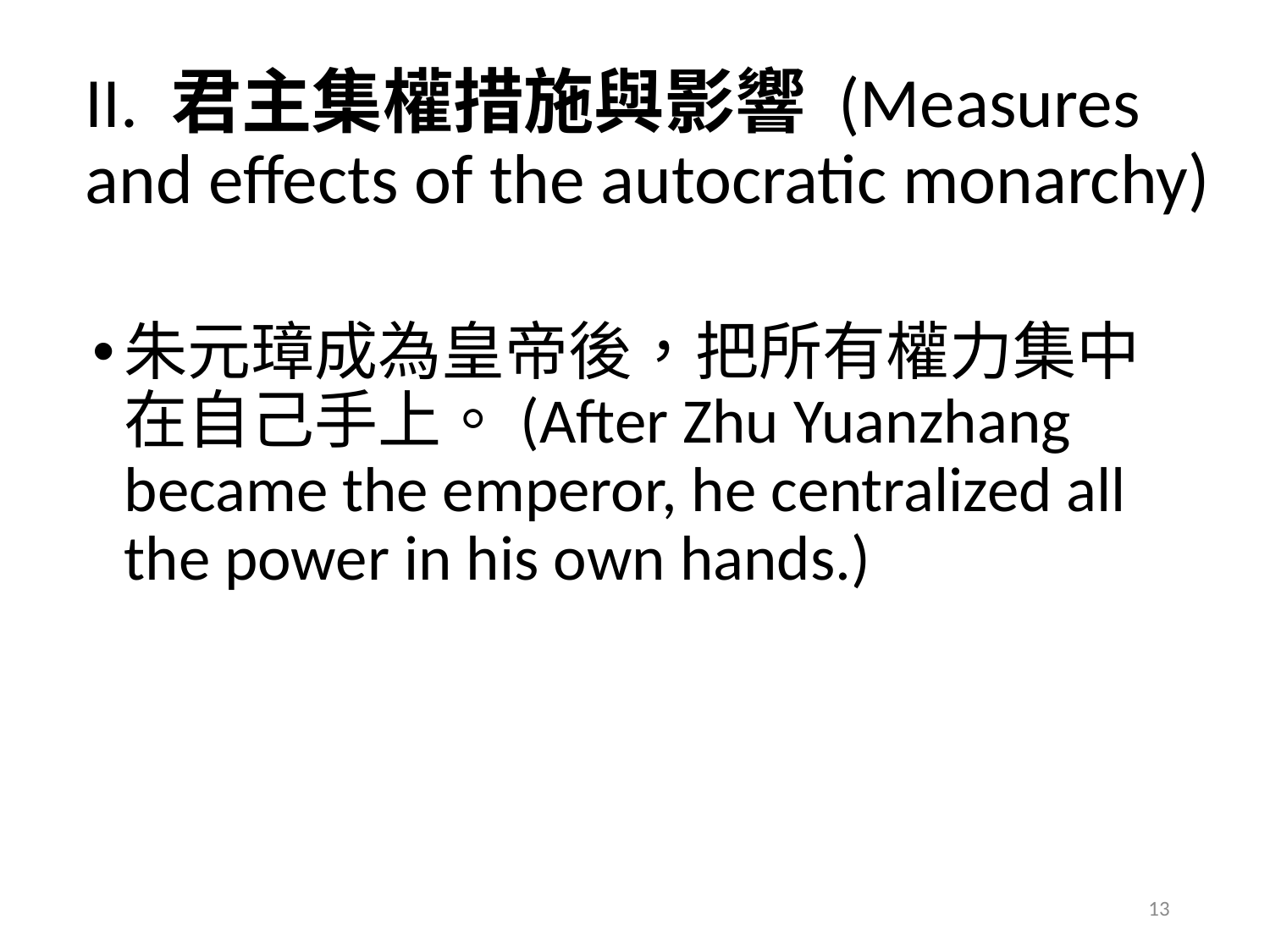

# II. 君主集權措施與影響 (Measures and effects of the autocratic monarchy)
朱元璋成為皇帝後，把所有權力集中在自己手上。(After Zhu Yuanzhang became the emperor, he centralized all the power in his own hands.)

13